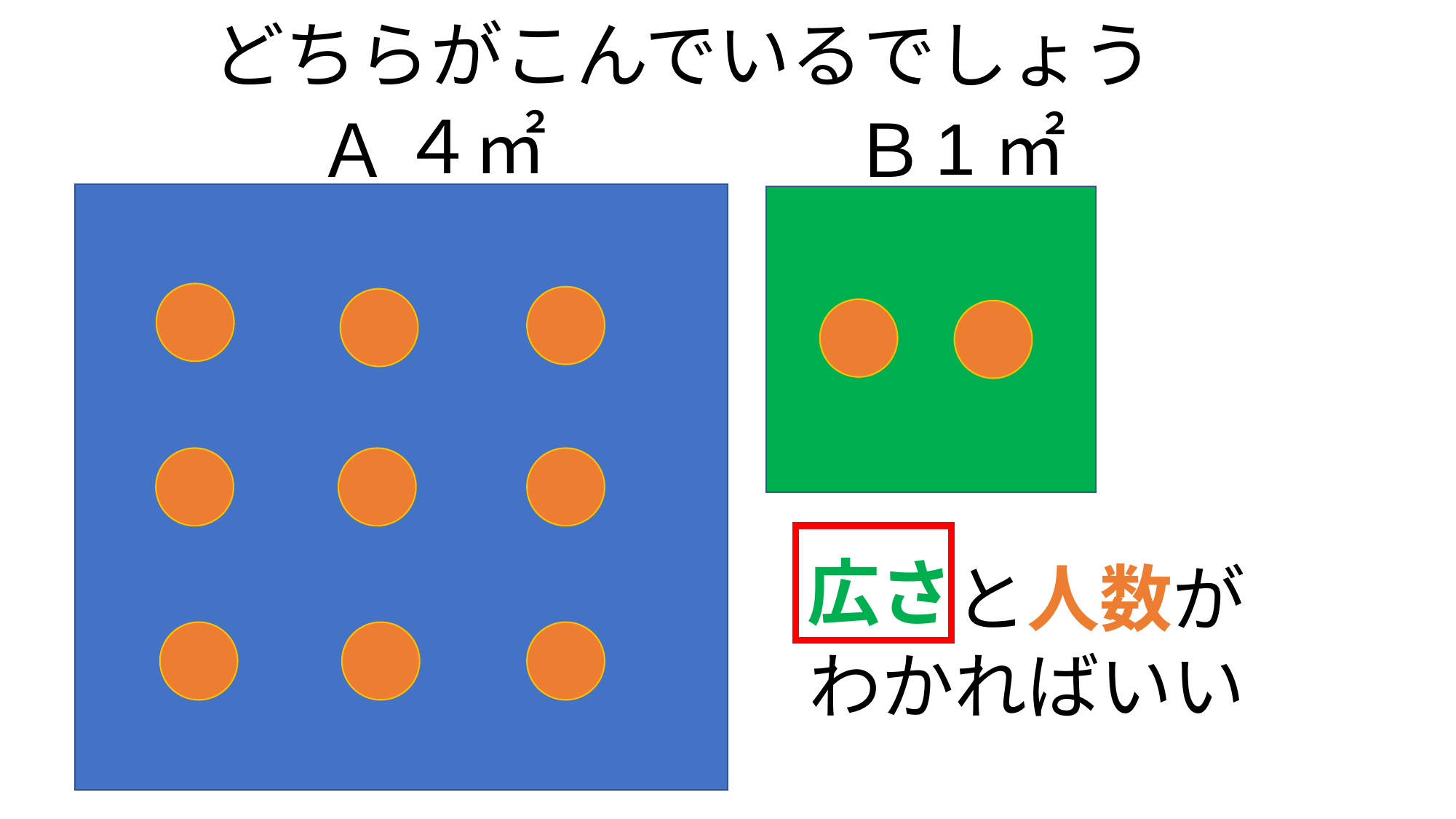

どちらがこんでいるでしょう
４㎡
1㎡
Ａ
Ｂ

広さ
　　と人数が
わかればいい